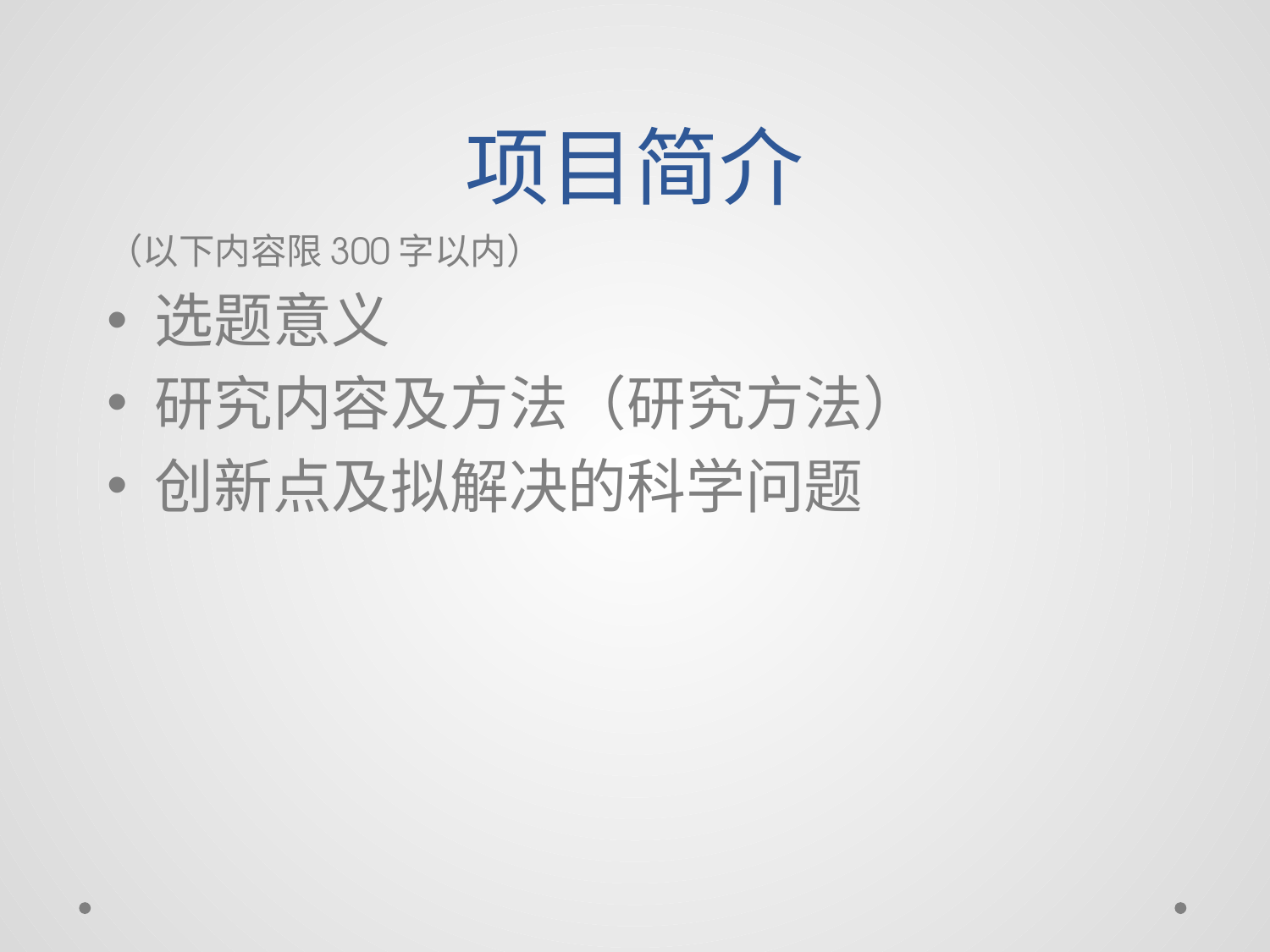

# 项目简介
（以下内容限300字以内）
选题意义
研究内容及方法（研究方法）
创新点及拟解决的科学问题
4